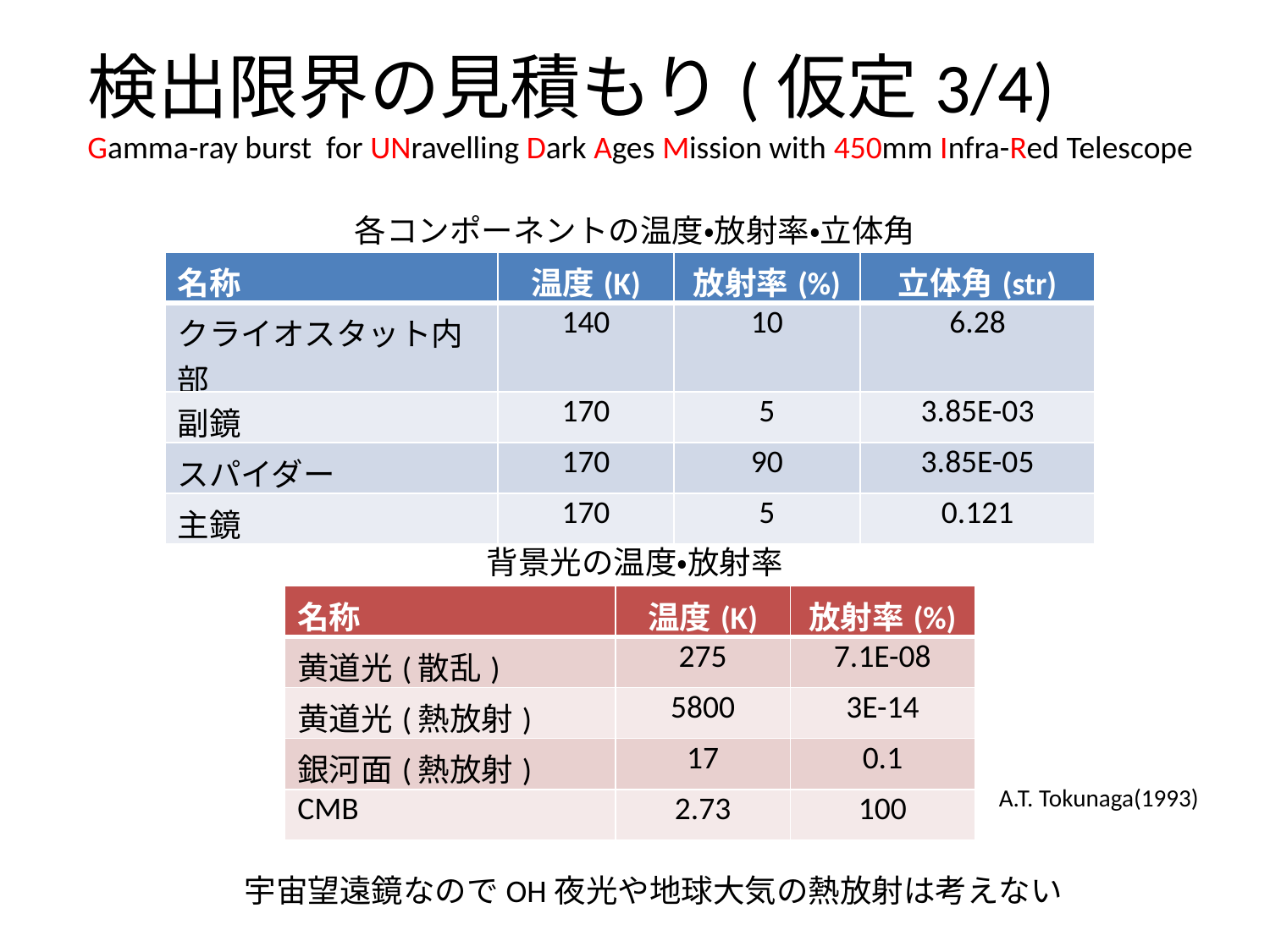

検出限界の見積もり(仮定3/4)
Gamma-ray burst  for UNravelling Dark Ages Mission with 450mm Infra-Red Telescope
各コンポーネントの温度・放射率・立体角
| 名称 | 温度(K) | 放射率(%) | 立体角(str) |
| --- | --- | --- | --- |
| クライオスタット内部 | 140 | 10 | 6.28 |
| 副鏡 | 170 | 5 | 3.85E-03 |
| スパイダー | 170 | 90 | 3.85E-05 |
| 主鏡 | 170 | 5 | 0.121 |
背景光の温度・放射率
| 名称 | 温度(K) | 放射率(%) |
| --- | --- | --- |
| 黄道光(散乱) | 275 | 7.1E-08 |
| 黄道光(熱放射) | 5800 | 3E-14 |
| 銀河面(熱放射) | 17 | 0.1 |
| CMB | 2.73 | 100 |
A.T. Tokunaga(1993)
宇宙望遠鏡なのでOH夜光や地球大気の熱放射は考えない